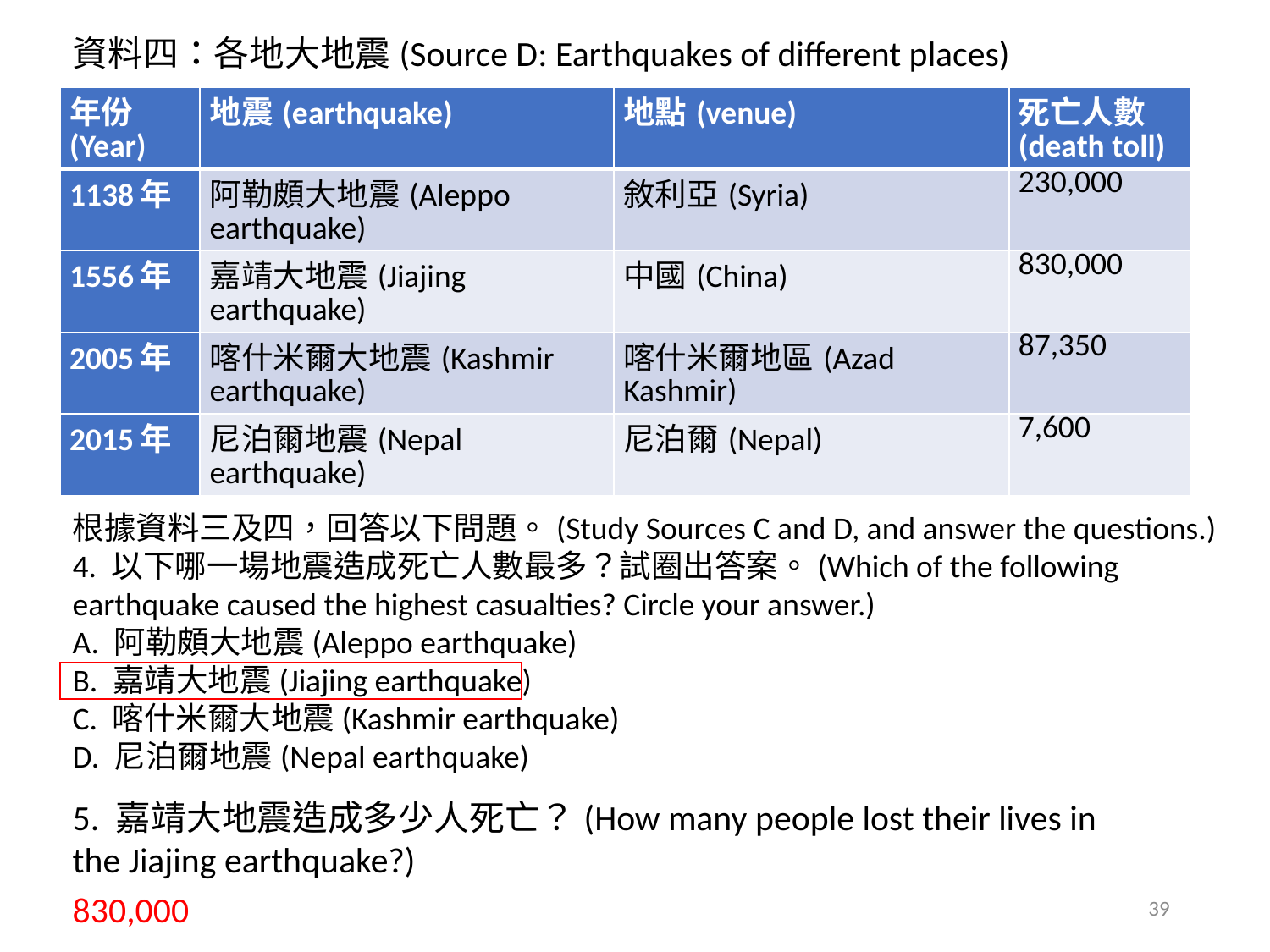

# 資料四：各地大地震(Source D: Earthquakes of different places)

| 年份(Year) | 地震(earthquake) | 地點(venue) | 死亡人數(death toll) |
| --- | --- | --- | --- |
| 1138年 | 阿勒頗大地震(Aleppo earthquake) | 敘利亞(Syria) | 230,000 |
| 1556年 | 嘉靖大地震(Jiajing earthquake) | 中國(China) | 830,000 |
| 2005年 | 喀什米爾大地震(Kashmir earthquake) | 喀什米爾地區(Azad Kashmir) | 87,350 |
| 2015年 | 尼泊爾地震(Nepal earthquake) | 尼泊爾(Nepal) | 7,600 |
根據資料三及四，回答以下問題。(Study Sources C and D, and answer the questions.)
4. 以下哪一場地震造成死亡人數最多？試圈出答案。(Which of the following earthquake caused the highest casualties? Circle your answer.)
A. 阿勒頗大地震(Aleppo earthquake)
B. 嘉靖大地震(Jiajing earthquake)
C. 喀什米爾大地震(Kashmir earthquake)
D. 尼泊爾地震(Nepal earthquake)

5. 嘉靖大地震造成多少人死亡？(How many people lost their lives in the Jiajing earthquake?)

830,000

39